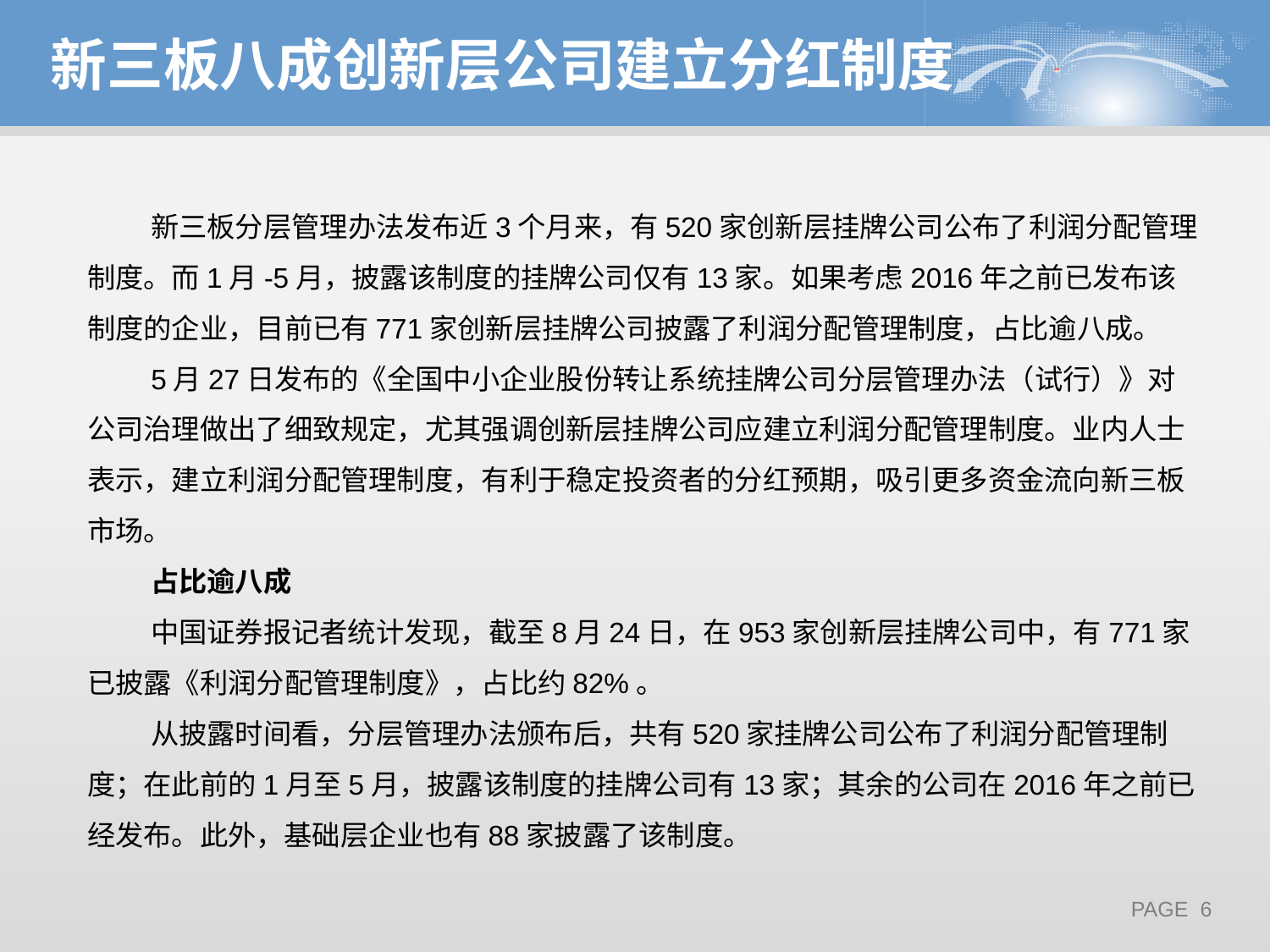

新三板八成创新层公司建立分红制度
新三板分层管理办法发布近3个月来，有520家创新层挂牌公司公布了利润分配管理制度。而1月-5月，披露该制度的挂牌公司仅有13家。如果考虑2016年之前已发布该制度的企业，目前已有771家创新层挂牌公司披露了利润分配管理制度，占比逾八成。
5月27日发布的《全国中小企业股份转让系统挂牌公司分层管理办法（试行）》对公司治理做出了细致规定，尤其强调创新层挂牌公司应建立利润分配管理制度。业内人士表示，建立利润分配管理制度，有利于稳定投资者的分红预期，吸引更多资金流向新三板市场。
占比逾八成
中国证券报记者统计发现，截至8月24日，在953家创新层挂牌公司中，有771家已披露《利润分配管理制度》，占比约82%。
从披露时间看，分层管理办法颁布后，共有520家挂牌公司公布了利润分配管理制度；在此前的1月至5月，披露该制度的挂牌公司有13家；其余的公司在2016年之前已经发布。此外，基础层企业也有88家披露了该制度。